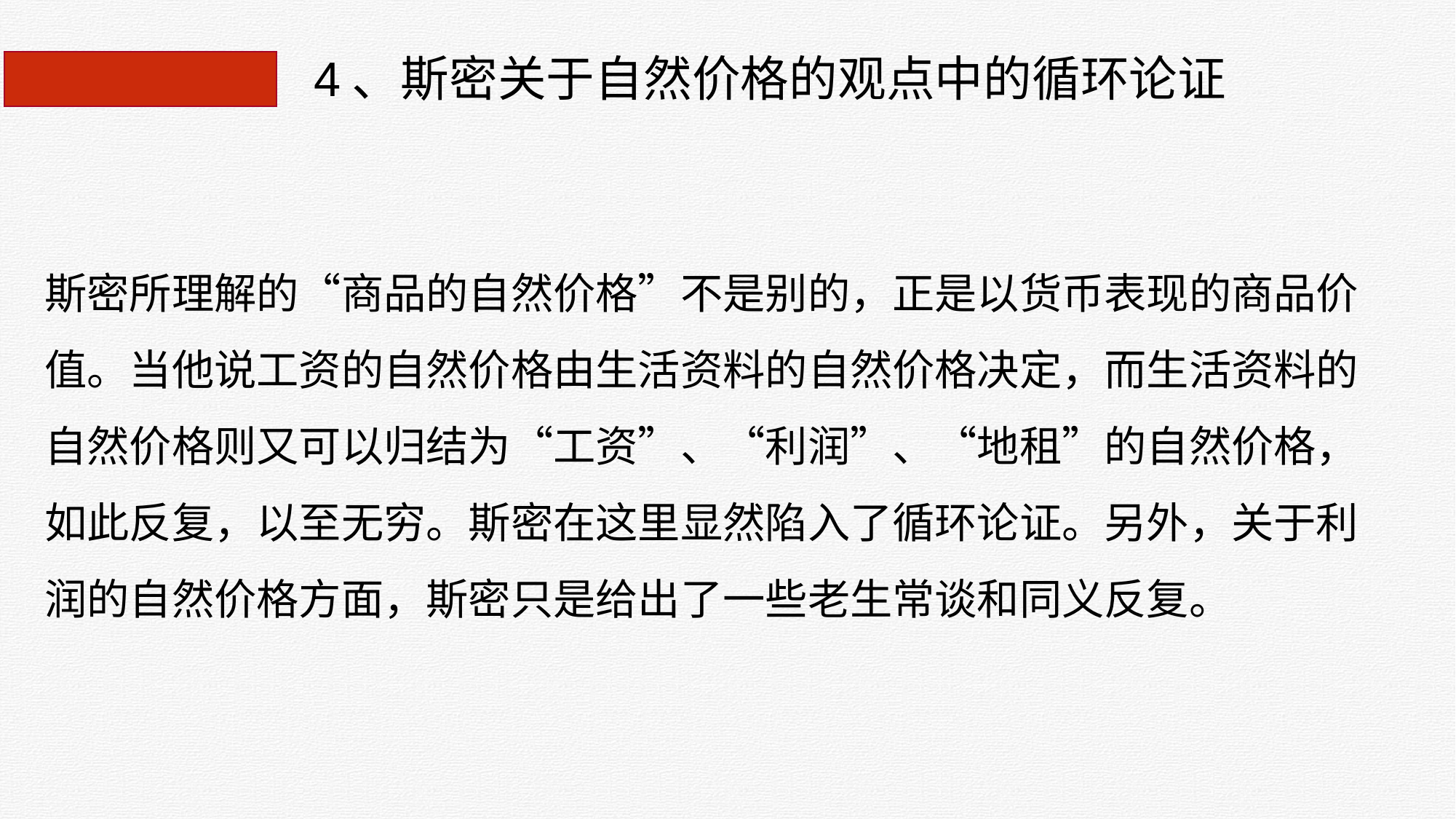

4、斯密关于自然价格的观点中的循环论证

斯密所理解的“商品的自然价格”不是别的，正是以货币表现的商品价值。当他说工资的自然价格由生活资料的自然价格决定，而生活资料的自然价格则又可以归结为“工资”、“利润”、“地租”的自然价格，如此反复，以至无穷。斯密在这里显然陷入了循环论证。另外，关于利润的自然价格方面，斯密只是给出了一些老生常谈和同义反复。